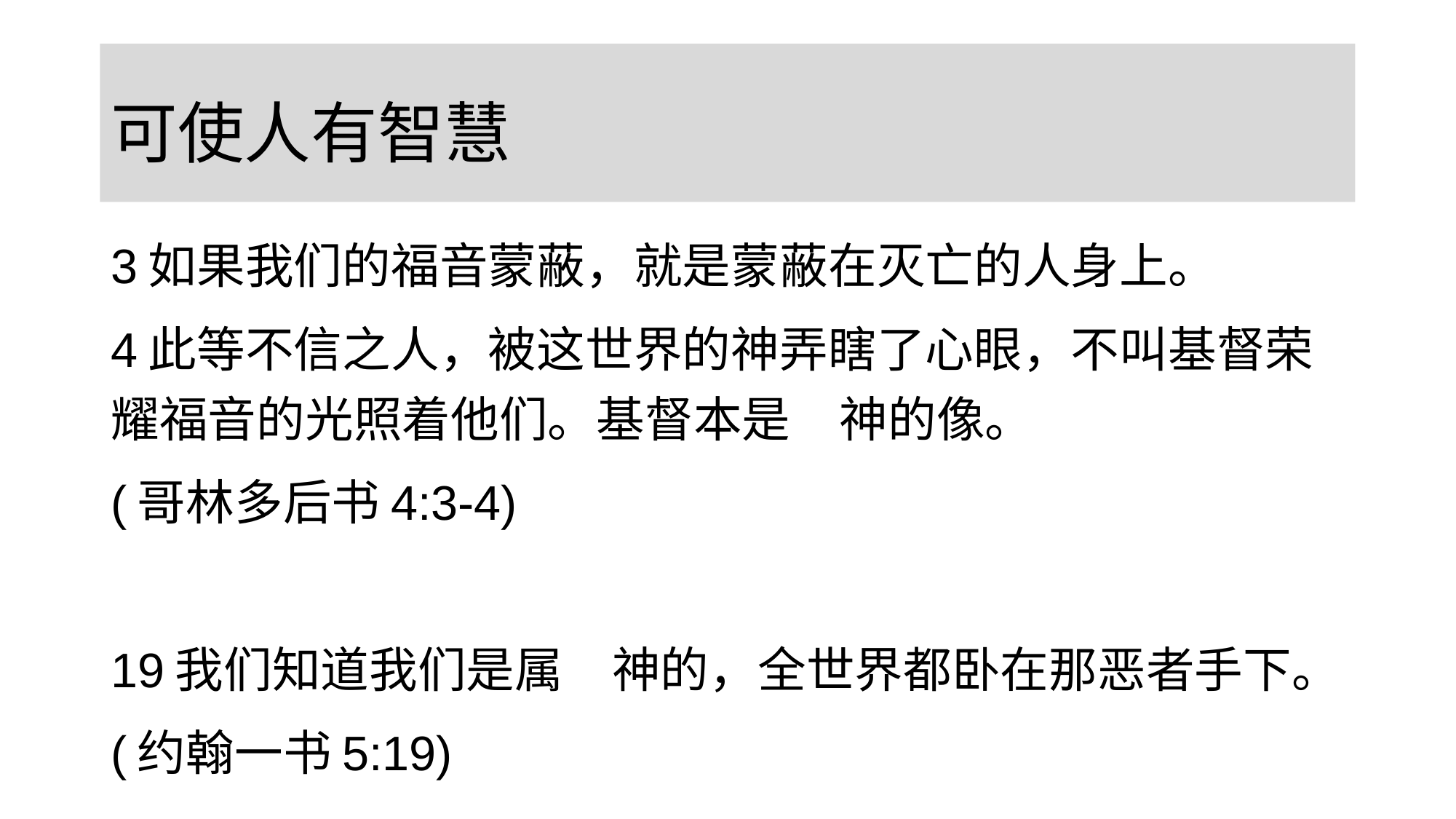

# 可使人有智慧
3如果我们的福音蒙蔽，就是蒙蔽在灭亡的人身上。
4此等不信之人，被这世界的神弄瞎了心眼，不叫基督荣耀福音的光照着他们。基督本是　神的像。
(哥林多后书4:3-4)

19我们知道我们是属　神的，全世界都卧在那恶者手下。
(约翰一书5:19)